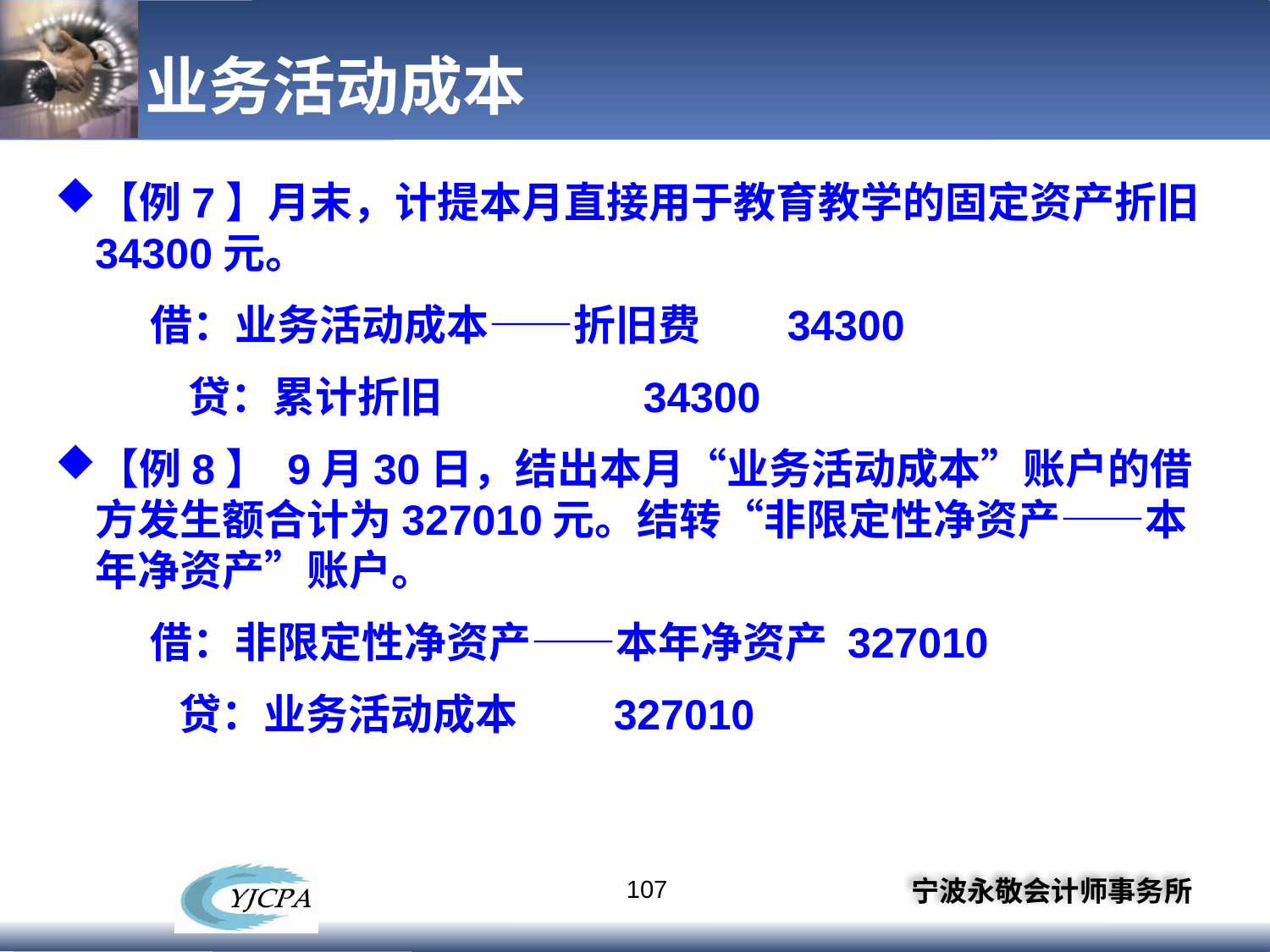

# 业务活动成本
【例7】月末，计提本月直接用于教育教学的固定资产折旧34300元。
         借：业务活动成本——折旧费        34300
             贷：累计折旧                    34300
【例8】 9月30日，结出本月“业务活动成本”账户的借方发生额合计为327010元。结转“非限定性净资产——本年净资产”账户。
         借：非限定性净资产——本年净资产 327010
            贷：业务活动成本         327010